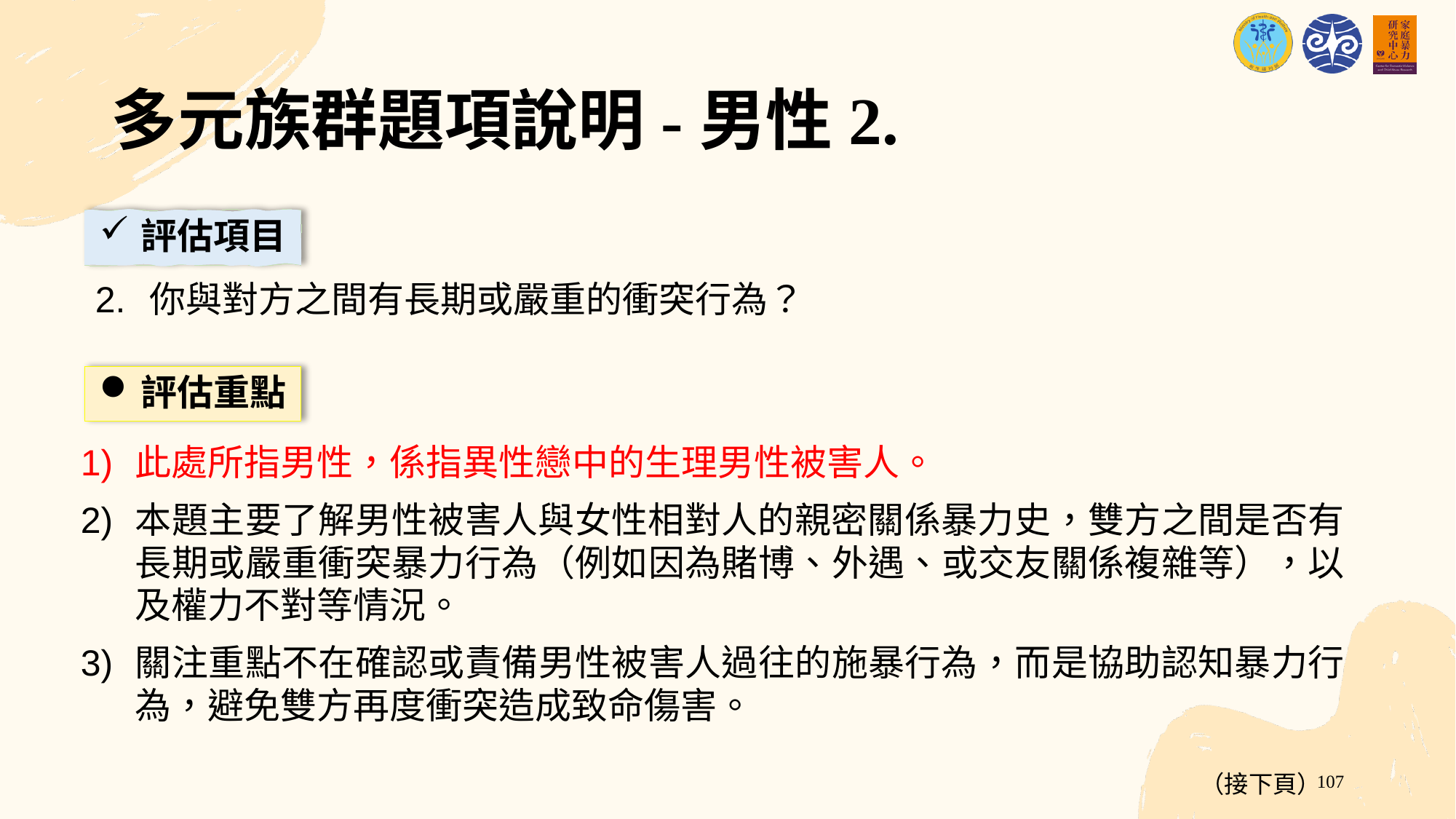

# 多元族群題項說明-男性2.
評估項目
你與對方之間有長期或嚴重的衝突行為？
評估重點
此處所指男性，係指異性戀中的生理男性被害人。
本題主要了解男性被害人與女性相對人的親密關係暴力史，雙方之間是否有長期或嚴重衝突暴力行為（例如因為賭博、外遇、或交友關係複雜等），以及權力不對等情況。
關注重點不在確認或責備男性被害人過往的施暴行為，而是協助認知暴力行為，避免雙方再度衝突造成致命傷害。
 （接下頁）
107